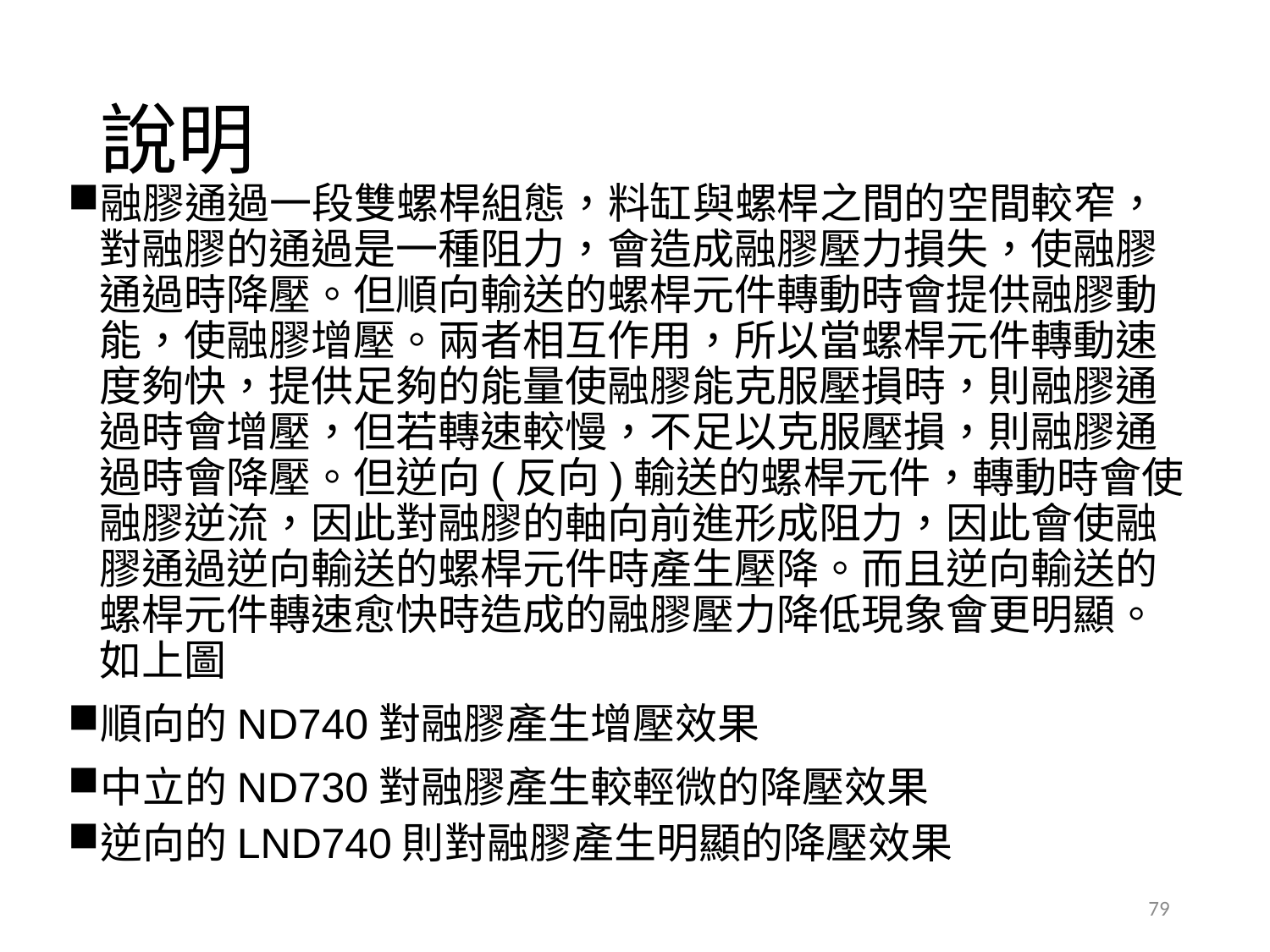

# 說明
融膠通過一段雙螺桿組態，料缸與螺桿之間的空間較窄，對融膠的通過是一種阻力，會造成融膠壓力損失，使融膠通過時降壓。但順向輸送的螺桿元件轉動時會提供融膠動能，使融膠增壓。兩者相互作用，所以當螺桿元件轉動速度夠快，提供足夠的能量使融膠能克服壓損時，則融膠通過時會增壓，但若轉速較慢，不足以克服壓損，則融膠通過時會降壓。但逆向(反向)輸送的螺桿元件，轉動時會使融膠逆流，因此對融膠的軸向前進形成阻力，因此會使融膠通過逆向輸送的螺桿元件時產生壓降。而且逆向輸送的螺桿元件轉速愈快時造成的融膠壓力降低現象會更明顯。如上圖
順向的ND740對融膠產生增壓效果
中立的ND730對融膠產生較輕微的降壓效果
逆向的LND740則對融膠產生明顯的降壓效果
79